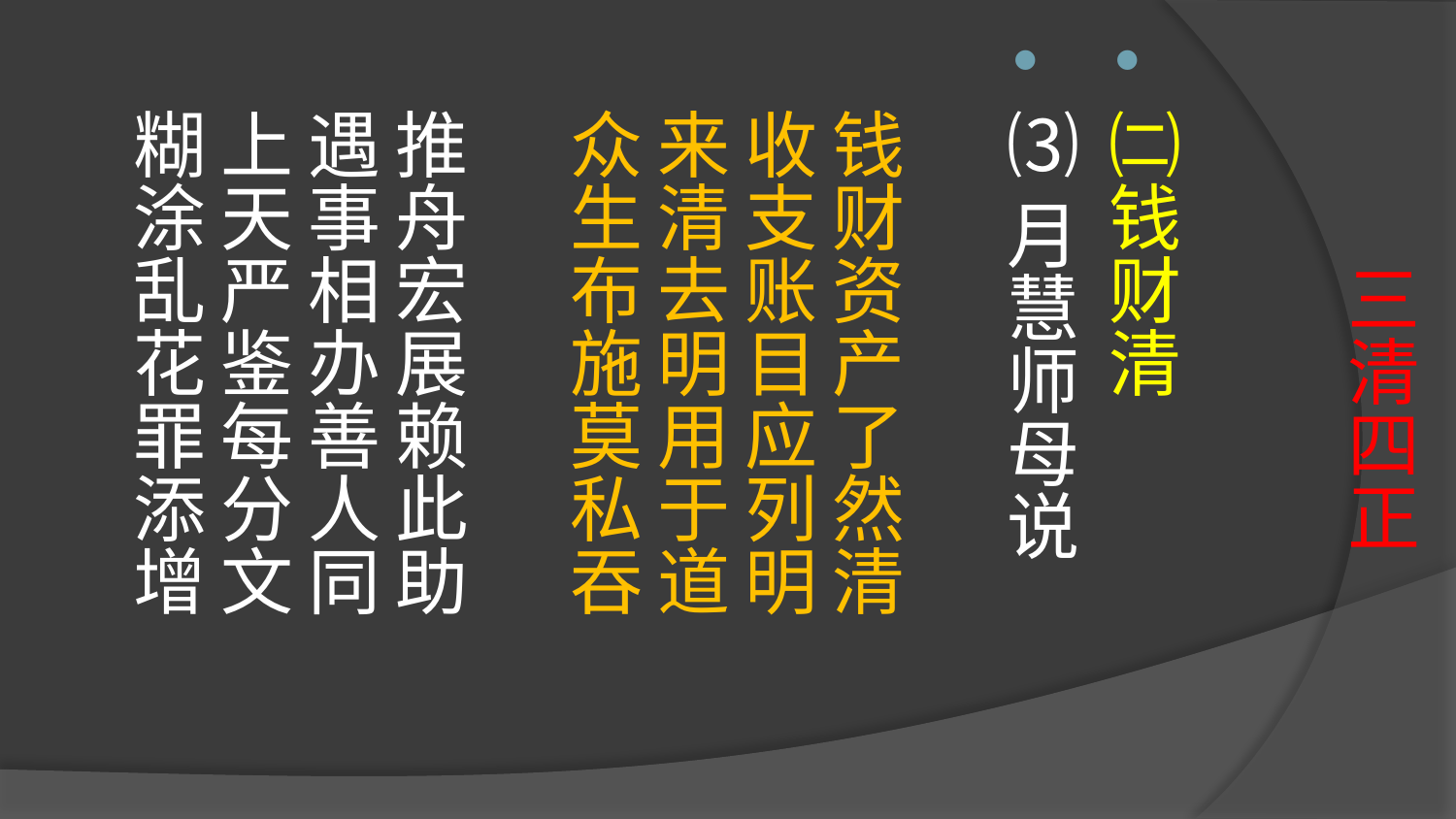

# 三清四正
㈡钱财清
⑶月慧师母说
钱财资产了然清
收支账目应列明
来清去明用于道
众生布施莫私吞
推舟宏展赖此助
遇事相办善人同
上天严鉴每分文
糊涂乱花罪添增